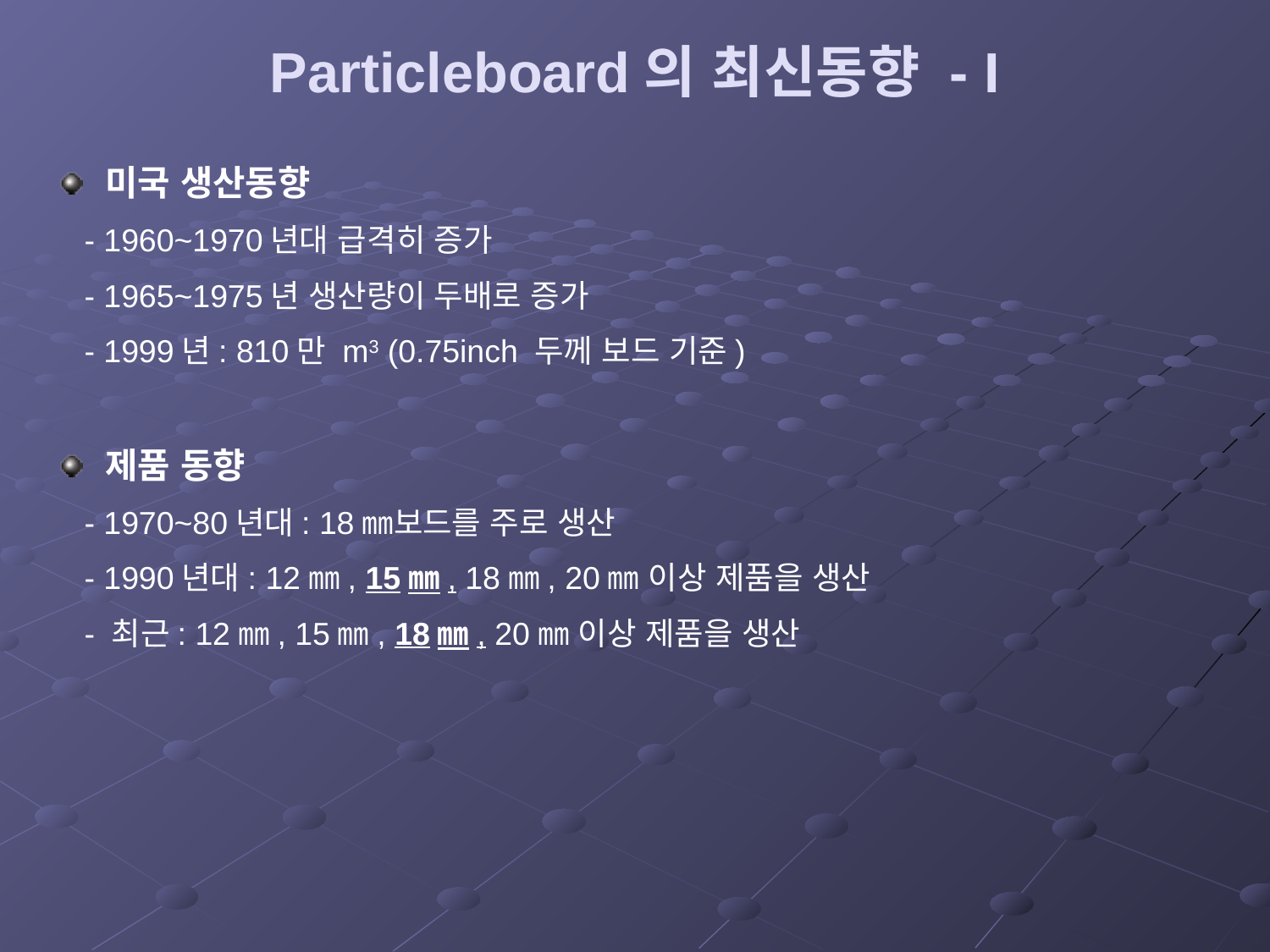

# Particleboard의 최신동향 - I
미국 생산동향
   - 1960~1970년대 급격히 증가
   - 1965~1975년 생산량이 두배로 증가
   - 1999년: 810만 m3 (0.75inch 두께 보드 기준)

제품 동향
   - 1970~80년대: 18㎜보드를 주로 생산
   - 1990년대: 12㎜, 15㎜, 18㎜, 20㎜ 이상 제품을 생산
   - 최근: 12㎜, 15㎜, 18㎜, 20㎜ 이상 제품을 생산